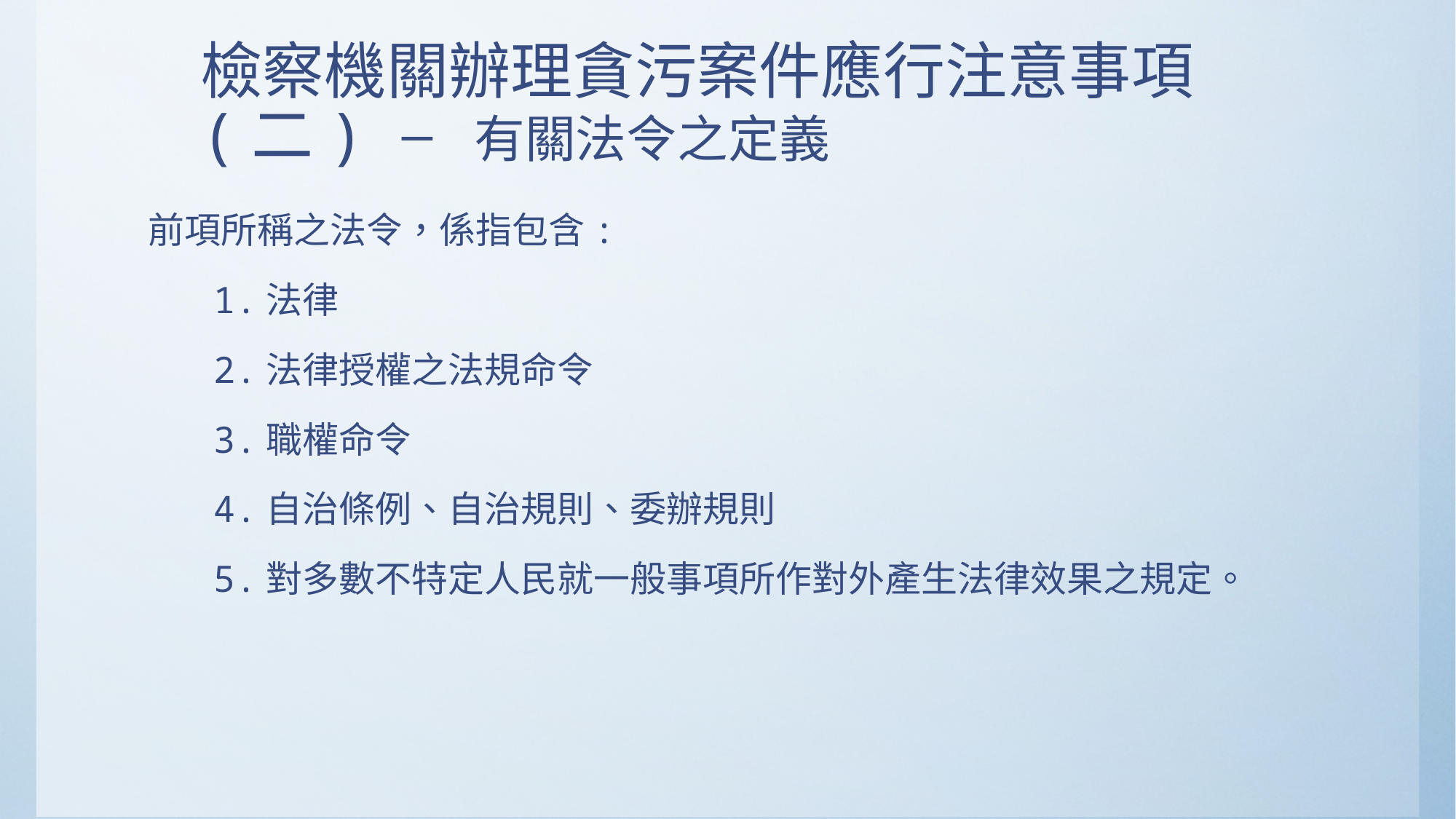

前項所稱之法令，係指包含:
   1.法律
   2.法律授權之法規命令
   3.職權命令
   4.自治條例、自治規則、委辦規則
   5.對多數不特定人民就一般事項所作對外產生法律效果之規定。

檢察機關辦理貪污案件應行注意事項(二) ─ 有關法令之定義